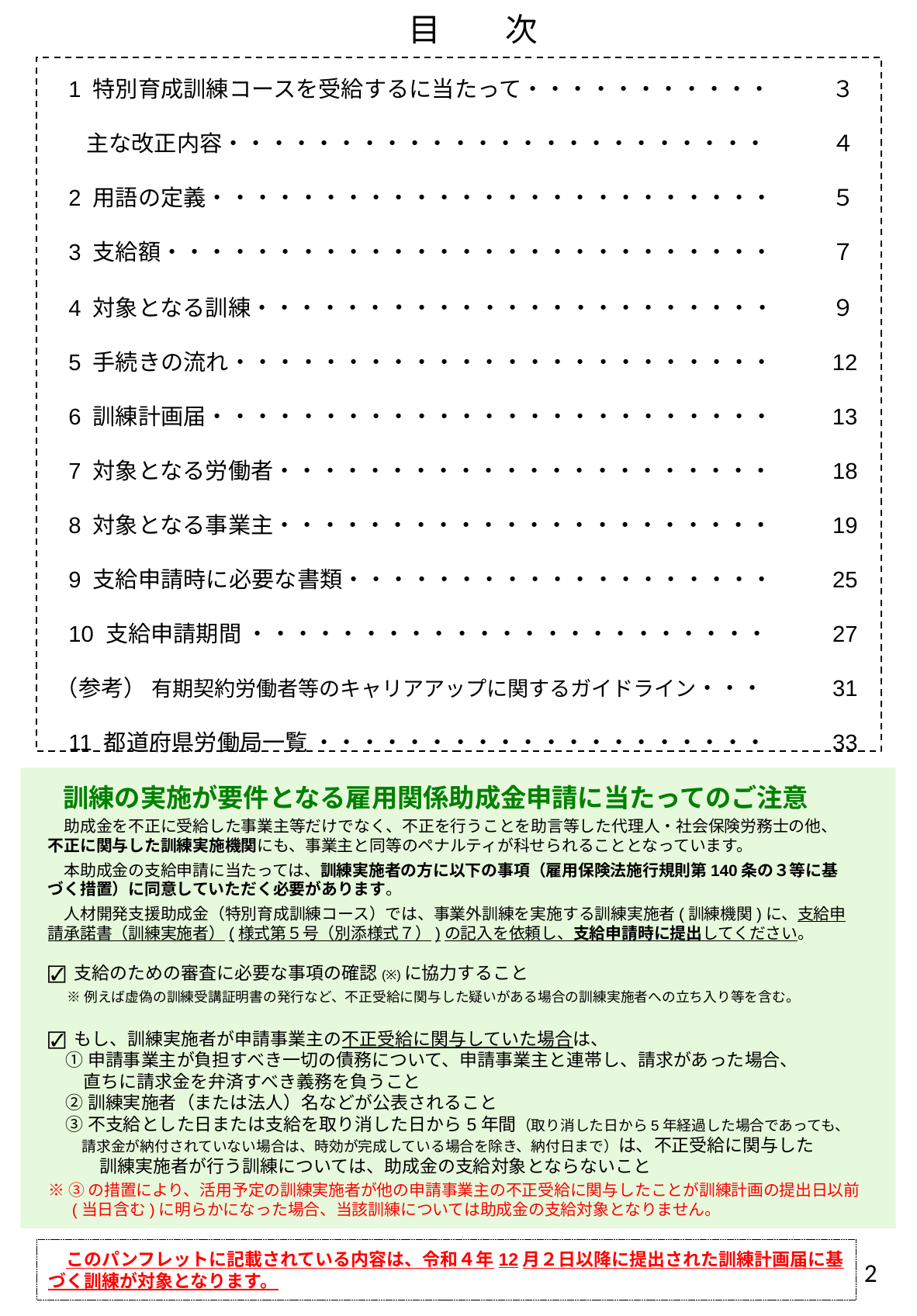

目　　次

  1 特別育成訓練コースを受給するに当たって・・・・・・・・・・・	３
     主な改正内容・・・・・・・・・・・・・・・・・・・・・・・・	４
  2 用語の定義・・・・・・・・・・・・・・・・・・・・・・・・・	５
  3 支給額・・・・・・・・・・・・・・・・・・・・・・・・・・・	７
  4 対象となる訓練・・・・・・・・・・・・・・・・・・・・・・・	９
  5 手続きの流れ・・・・・・・・・・・・・・・・・・・・・・・・	12
  6 訓練計画届・・・・・・・・・・・・・・・・・・・・・・・・・	13
  7 対象となる労働者・・・・・・・・・・・・・・・・・・・・・・	18
  8 対象となる事業主・・・・・・・・・・・・・・・・・・・・・・	19
  9 支給申請時に必要な書類・・・・・・・・・・・・・・・・・・・ 	25
  10 支給申請期間 ・・・・・・・・・・・・・・・・・・・・・・・	27
（参考） 有期契約労働者等のキャリアアップに関するガイドライン・・・	31
  11 都道府県労働局一覧 ・・・・・・・・・・・・・・・・・・・・	33

訓練の実施が要件となる雇用関係助成金申請に当たってのご注意
　助成金を不正に受給した事業主等だけでなく、不正を行うことを助言等した代理人・社会保険労務士の他、不正に関与した訓練実施機関にも、事業主と同等のペナルティが科せられることとなっています。
　本助成金の支給申請に当たっては、訓練実施者の方に以下の事項（雇用保険法施行規則第140条の３等に基づく措置）に同意していただく必要があります。
　人材開発支援助成金（特別育成訓練コース）では、事業外訓練を実施する訓練実施者(訓練機関)に、支給申請承諾書（訓練実施者）(様式第５号（別添様式７）)の記入を依頼し、支給申請時に提出してください。
☑ 支給のための審査に必要な事項の確認(※)に協力すること
　※ 例えば虚偽の訓練受講証明書の発行など、不正受給に関与した疑いがある場合の訓練実施者への立ち入り等を含む。

☑ もし、訓練実施者が申請事業主の不正受給に関与していた場合は、
　① 申請事業主が負担すべき一切の債務について、申請事業主と連帯し、請求があった場合、
　　直ちに請求金を弁済すべき義務を負うこと
　② 訓練実施者（または法人）名などが公表されること
　③ 不支給とした日または支給を取り消した日から5年間（取り消した日から5年経過した場合であっても、請求金が納付されていない場合は、時効が完成している場合を除き、納付日まで）は、不正受給に関与した　　訓練実施者が行う訓練については、助成金の支給対象とならないこと
（備忘）日付を最後に入れる
※ ③の措置により、活用予定の訓練実施者が他の申請事業主の不正受給に関与したことが訓練計画の提出日以前(当日含む)に明らかになった場合、当該訓練については助成金の支給対象となりません。
　このパンフレットに記載されている内容は、令和４年12月２日以降に提出された訓練計画届に基づく訓練が対象となります。
2